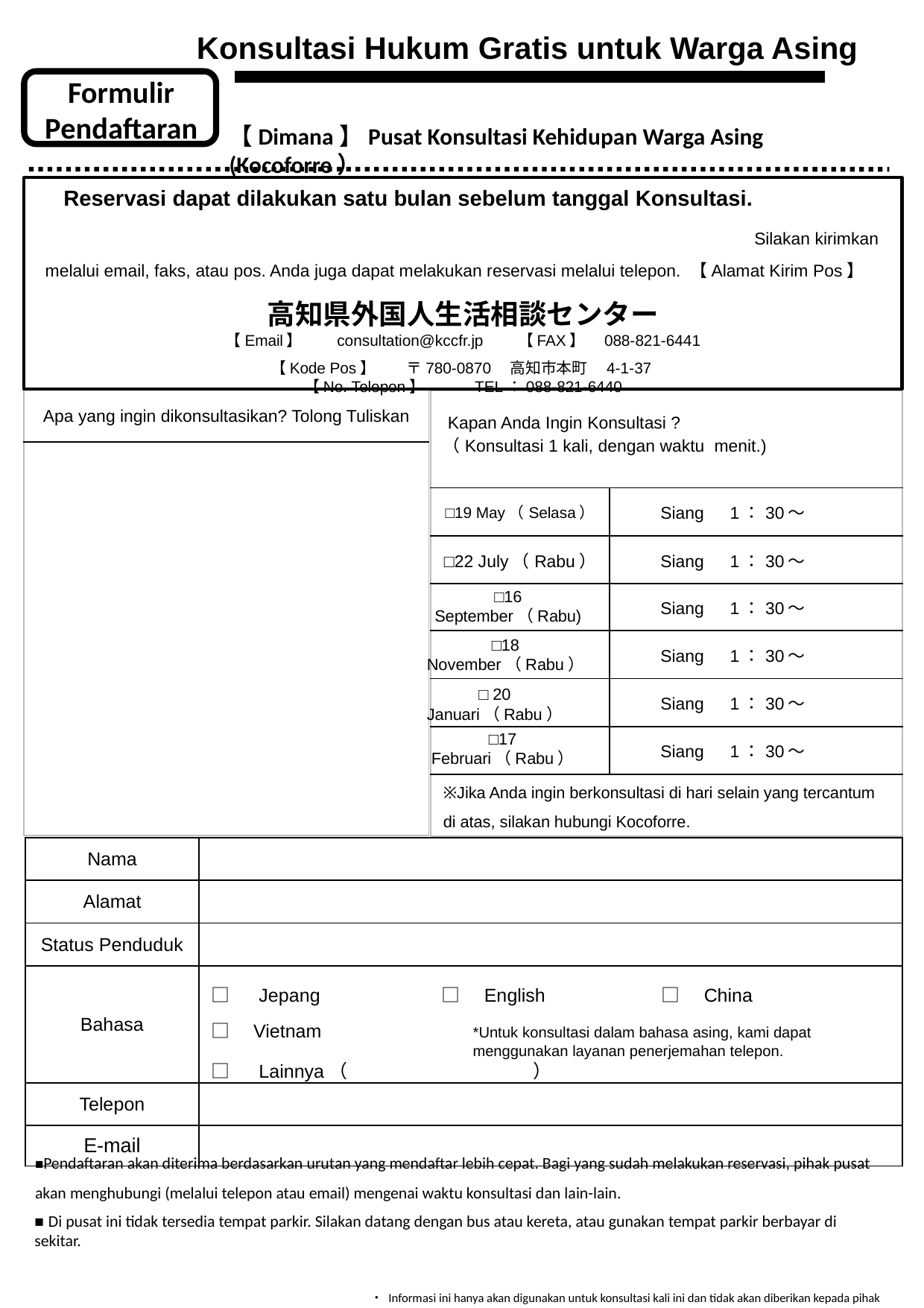

Konsultasi Hukum Gratis untuk Warga Asing

Formulir Pendaftaran

【Dimana】Pusat Konsultasi Kehidupan Warga Asing (Kocoforre）

　Reservasi dapat dilakukan satu bulan sebelum tanggal Konsultasi.　　　　　　　　　　　　　　　　　　　　　　　　　　　　　　　　　　　　　　 Silakan kirimkan melalui email, faks, atau pos. Anda juga dapat melakukan reservasi melalui telepon. 【Alamat Kirim Pos】　高知県外国人生活相談センター
【Email】　　consultation@kccfr.jp　　【FAX】　088-821-6441
【Kode Pos】　　〒780-0870　高知市本町　4-1-37
【No. Telepon】　　　TEL：088-821-6440
| Apa yang ingin dikonsultasikan? Tolong Tuliskan |
| --- |
|  |
| Kapan Anda Ingin Konsultasi ? （Konsultasi 1 kali, dengan waktu menit.) |  |
| --- | --- |
| □19 May（Selasa） | Siang　1：30～ |
| □22 July（Rabu） | Siang　1：30～ |
|  | Siang　1：30～ |
|  | Siang　1：30～ |
|  | Siang　1：30～ |
|  | Siang　1：30～ |
|  |  |
□16 September（Rabu)
□18 November（Rabu）
□ 20 Januari（Rabu）
□17 Februari（Rabu）
※Jika Anda ingin berkonsultasi di hari selain yang tercantum di atas, silakan hubungi Kocoforre.
| Nama |  |
| --- | --- |
| Alamat |  |
| Status Penduduk |  |
| Bahasa | □　Jepang 　　　　　　□　English　　　　　　□　China　　　　　　　□　Vietnam □　Lainnya（　　　　　　　　　　） |
| Telepon |  |
| E-mail |  |
*Untuk konsultasi dalam bahasa asing, kami dapat menggunakan layanan penerjemahan telepon.
■Pendaftaran akan diterima berdasarkan urutan yang mendaftar lebih cepat. Bagi yang sudah melakukan reservasi, pihak pusat akan menghubungi (melalui telepon atau email) mengenai waktu konsultasi dan lain-lain.
■ Di pusat ini tidak tersedia tempat parkir. Silakan datang dengan bus atau kereta, atau gunakan tempat parkir berbayar di sekitar.
・ Informasi ini hanya akan digunakan untuk konsultasi kali ini dan tidak akan diberikan kepada pihak ketiga.